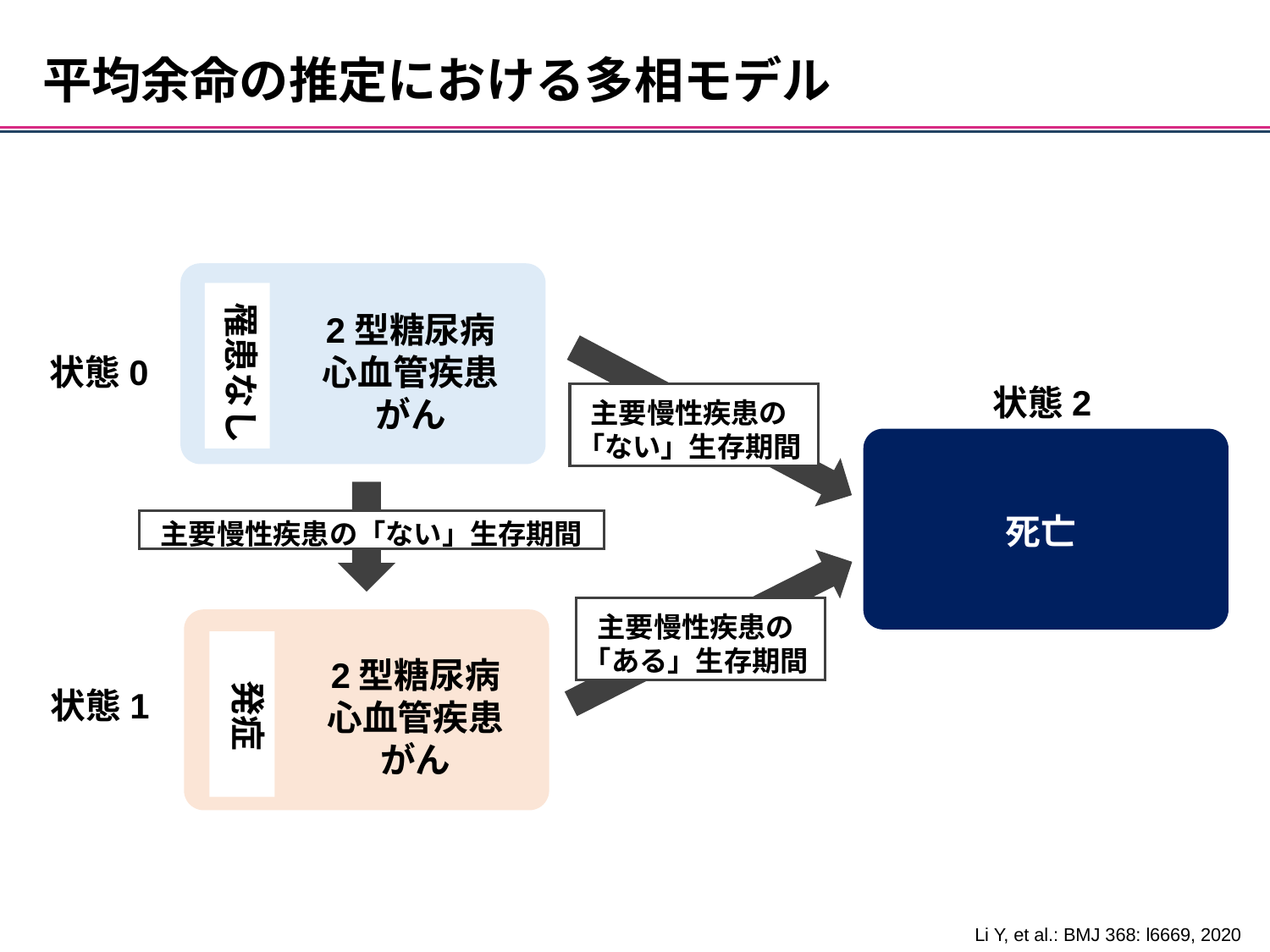

平均余命の推定における多相モデル
因果関係が認められた危険因子
因果関係が認められた保護的因子

罹患なし
2型糖尿病
心血管疾患
がん
状態0

状態2

主要慢性疾患の
「ない」生存期間

死亡
主要慢性疾患の「ない」生存期間

主要慢性疾患の
「ある」生存期間

2型糖尿病
心血管疾患
がん
発症
状態1
示唆された保護的因子
示唆された危険因子
甲状腺刺激ホルモン／LDL-コレステロール／チロシン／IL-6Rα／朝型
Li Y, et al.: BMJ 368: l6669, 2020